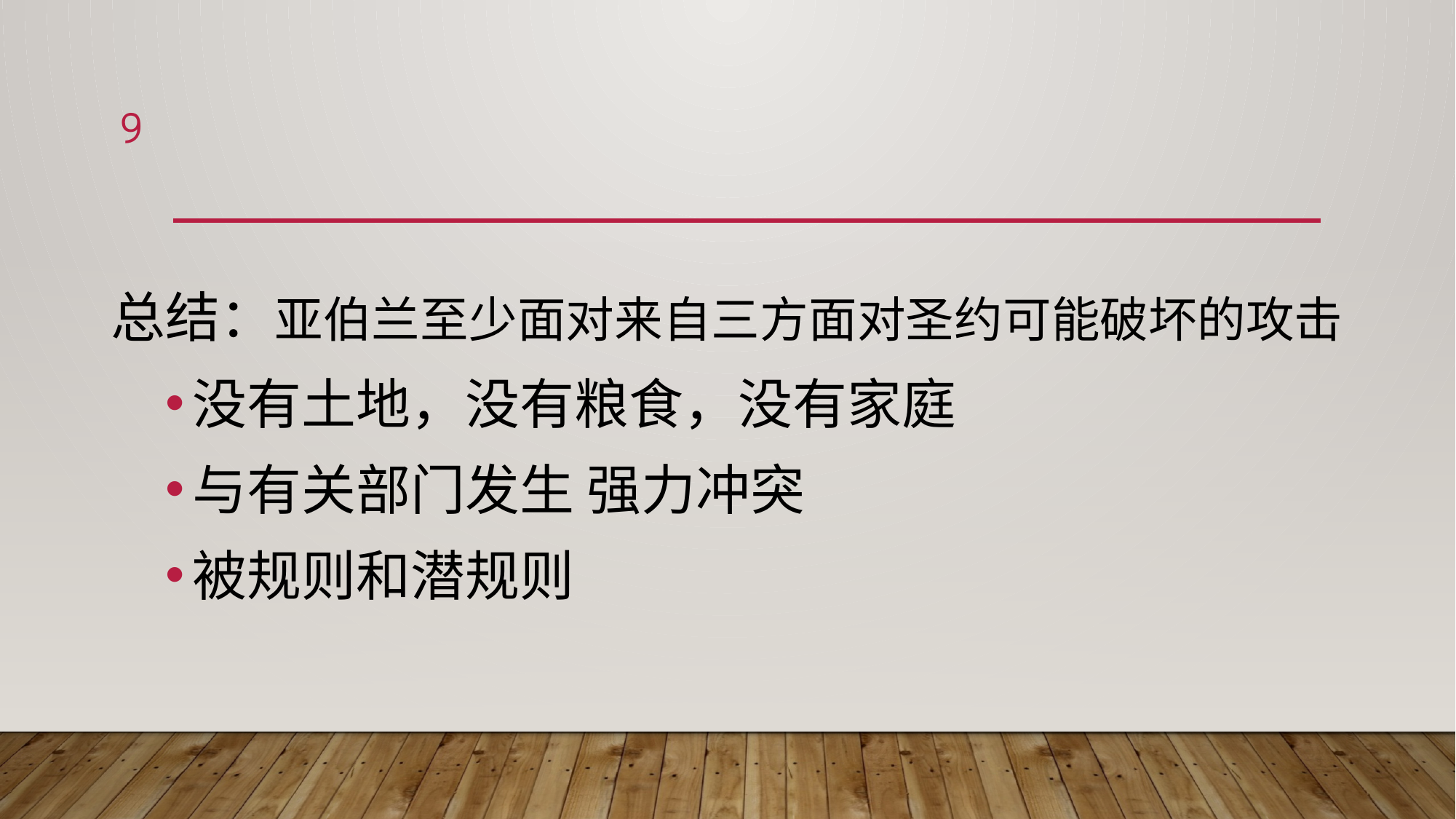

9
总结：亚伯兰至少面对来自三方面对圣约可能破坏的攻击
没有土地，没有粮食，没有家庭
与有关部门发生 强力冲突
被规则和潜规则